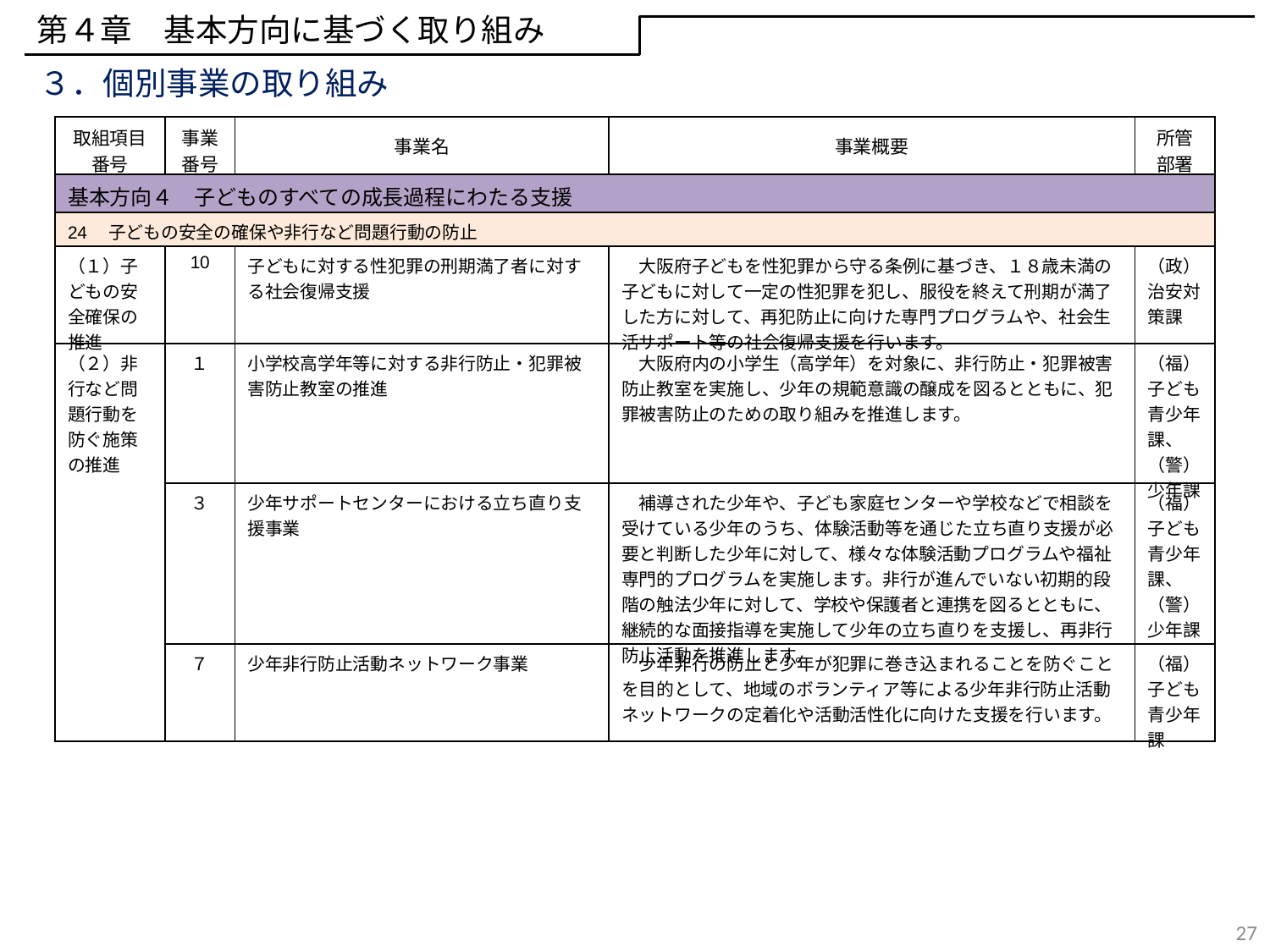

第４章　基本方向に基づく取り組み
３．個別事業の取り組み
| 取組項目 番号 | 事業 番号 | 事業名 | 事業概要 | 所管 部署 |
| --- | --- | --- | --- | --- |
| 基本方向４　子どものすべての成長過程にわたる支援 |  |  |  |  |
| 24　子どもの安全の確保や非行など問題行動の防止 |  |  |  |  |
| （１）子どもの安全確保の推進 | 10 | 子どもに対する性犯罪の刑期満了者に対する社会復帰支援 | 大阪府子どもを性犯罪から守る条例に基づき、１８歳未満の子どもに対して一定の性犯罪を犯し、服役を終えて刑期が満了した方に対して、再犯防止に向けた専門プログラムや、社会生活サポート等の社会復帰支援を行います。 | （政）治安対策課 |
| （２）非行など問題行動を防ぐ施策の推進 | １ | 小学校高学年等に対する非行防止・犯罪被害防止教室の推進 | 大阪府内の小学生（高学年）を対象に、非行防止・犯罪被害防止教室を実施し、少年の規範意識の醸成を図るとともに、犯罪被害防止のための取り組みを推進します。 | （福）子ども青少年課、（警） 少年課 |
|  | ３ | 少年サポートセンターにおける立ち直り支援事業 | 補導された少年や、子ども家庭センターや学校などで相談を受けている少年のうち、体験活動等を通じた立ち直り支援が必要と判断した少年に対して、様々な体験活動プログラムや福祉専門的プログラムを実施します。非行が進んでいない初期的段階の触法少年に対して、学校や保護者と連携を図るとともに、継続的な面接指導を実施して少年の立ち直りを支援し、再非行防止活動を推進します。 | （福）子ども青少年課、（警） 少年課 |
|  | ７ | 少年非行防止活動ネットワーク事業 | 少年非行の防止と少年が犯罪に巻き込まれることを防ぐことを目的として、地域のボランティア等による少年非行防止活動ネットワークの定着化や活動活性化に向けた支援を行います。 | （福）子ども青少年課 |
27